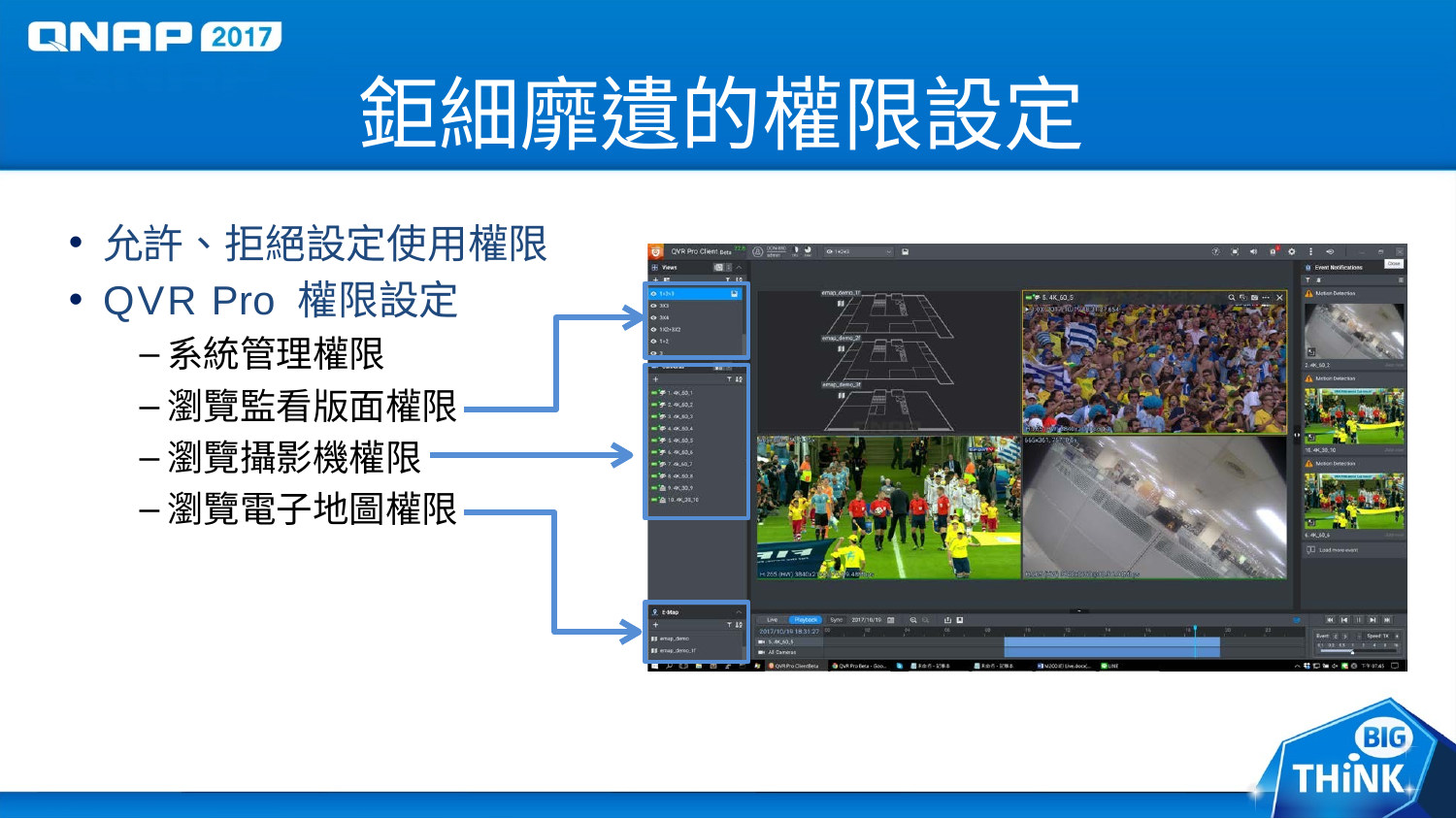

# 鉅細靡遺的權限設定
允許、拒絕設定使用權限
QVR Pro 權限設定
系統管理權限
瀏覽監看版面權限
瀏覽攝影機權限
瀏覽電子地圖權限